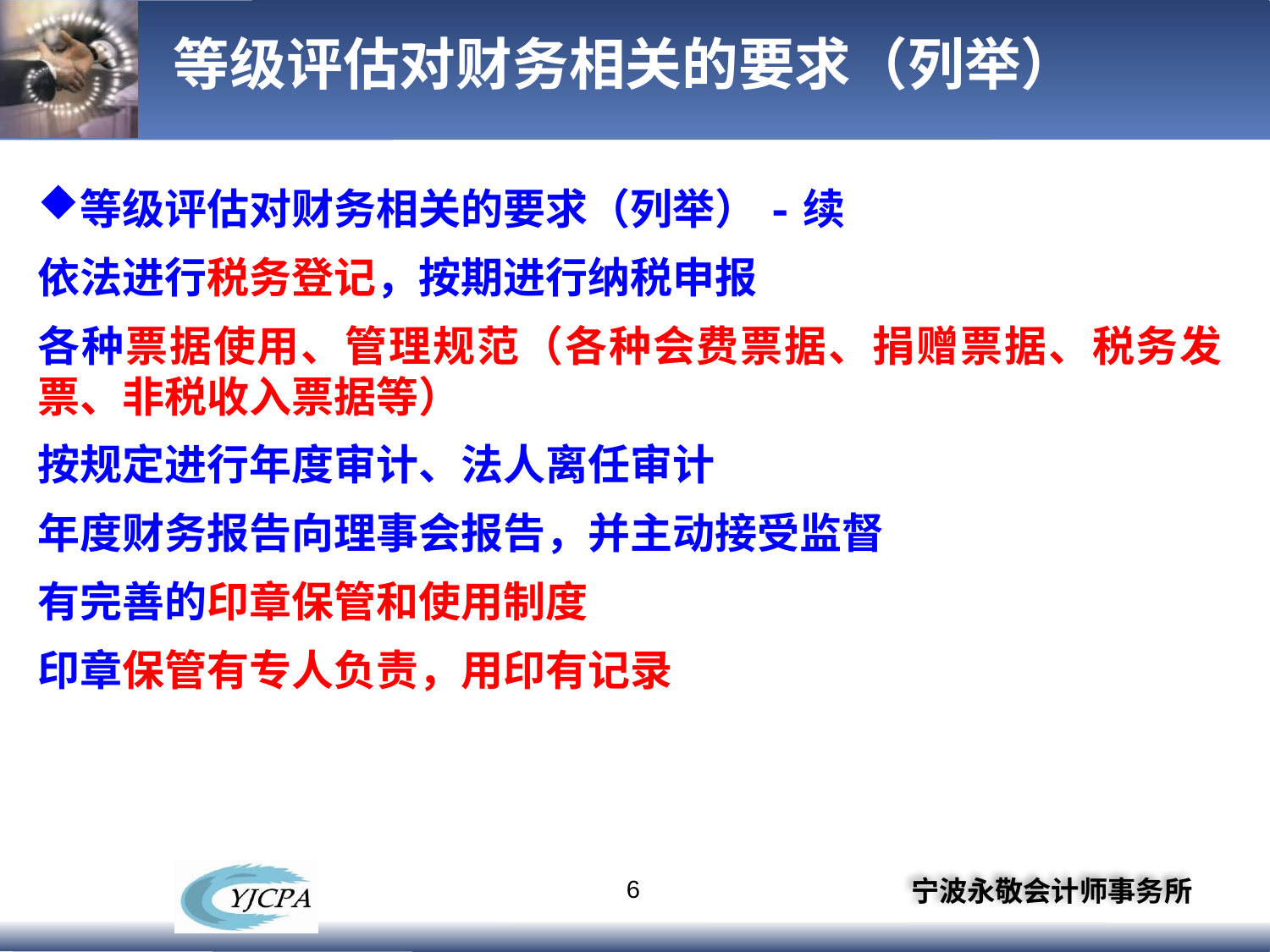

# 等级评估对财务相关的要求（列举）
等级评估对财务相关的要求（列举）-续
依法进行税务登记，按期进行纳税申报
各种票据使用、管理规范（各种会费票据、捐赠票据、税务发票、非税收入票据等）
按规定进行年度审计、法人离任审计
年度财务报告向理事会报告，并主动接受监督
有完善的印章保管和使用制度
印章保管有专人负责，用印有记录